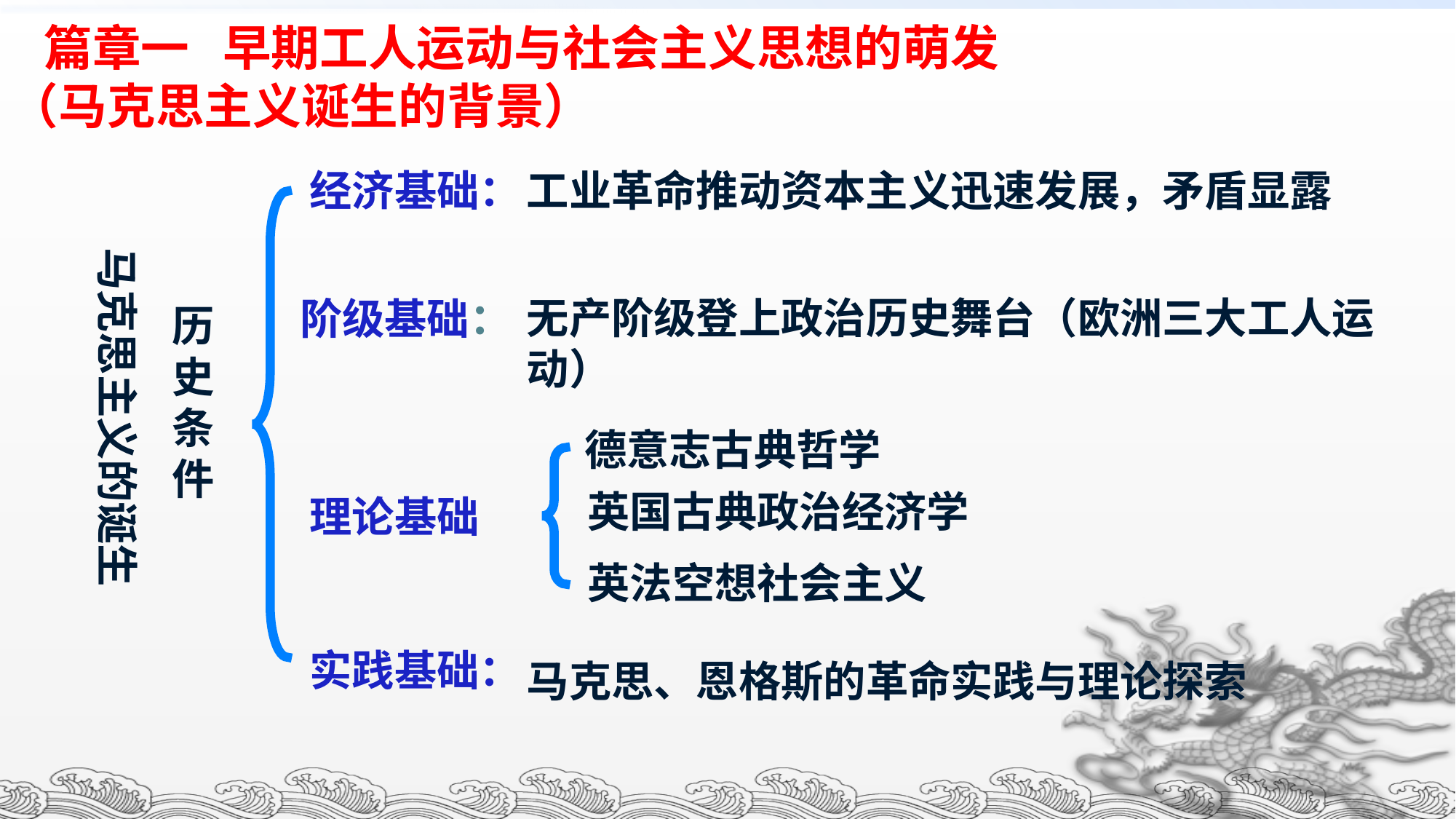

篇章一   早期工人运动与社会主义思想的萌发
（马克思主义诞生的背景）
工业革命推动资本主义迅速发展，矛盾显露
经济基础：

阶级基础：
理论基础
实践基础：
马克思主义的诞生
历史条件
无产阶级登上政治历史舞台（欧洲三大工人运动）
德意志古典哲学

英国古典政治经济学
英法空想社会主义
马克思、恩格斯的革命实践与理论探索